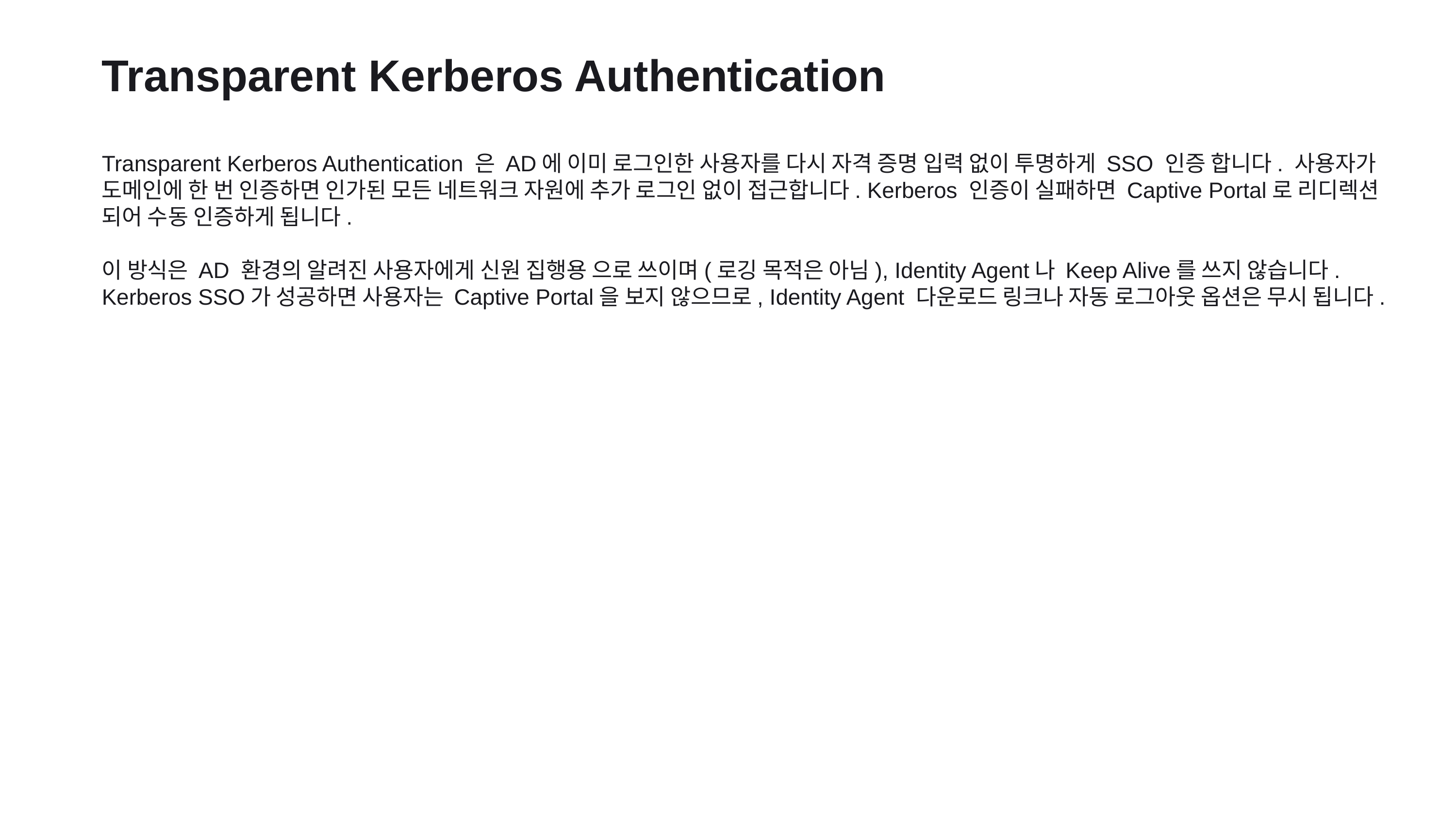

Transparent Kerberos Authentication
Transparent Kerberos Authentication 은 AD에 이미 로그인한 사용자를 다시 자격 증명 입력 없이 투명하게 SSO 인증 합니다. 사용자가 도메인에 한 번 인증하면 인가된 모든 네트워크 자원에 추가 로그인 없이 접근합니다. Kerberos 인증이 실패하면 Captive Portal로 리디렉션 되어 수동 인증하게 됩니다.

이 방식은 AD 환경의 알려진 사용자에게 신원 집행용 으로 쓰이며(로깅 목적은 아님), Identity Agent나 Keep Alive를 쓰지 않습니다. Kerberos SSO가 성공하면 사용자는 Captive Portal을 보지 않으므로, Identity Agent 다운로드 링크나 자동 로그아웃 옵션은 무시 됩니다.